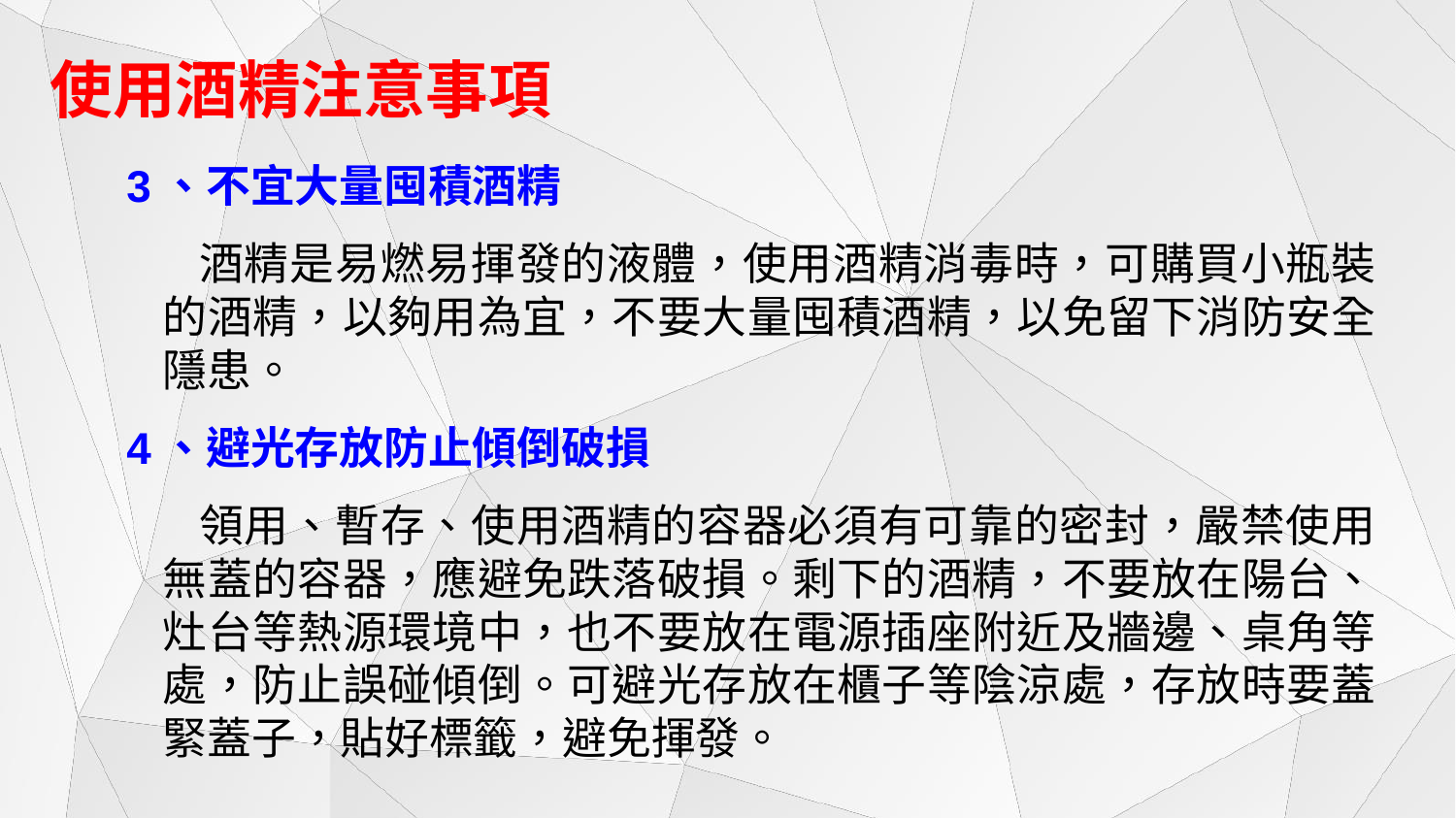

# 使用酒精注意事項
3、不宜大量囤積酒精
酒精是易燃易揮發的液體，使用酒精消毒時，可購買小瓶裝的酒精，以夠用為宜，不要大量囤積酒精，以免留下消防安全隱患。
4、避光存放防止傾倒破損
領用、暫存、使用酒精的容器必須有可靠的密封，嚴禁使用無蓋的容器，應避免跌落破損。剩下的酒精，不要放在陽台、灶台等熱源環境中，也不要放在電源插座附近及牆邊、桌角等處，防止誤碰傾倒。可避光存放在櫃子等陰涼處，存放時要蓋緊蓋子，貼好標籤，避免揮發。